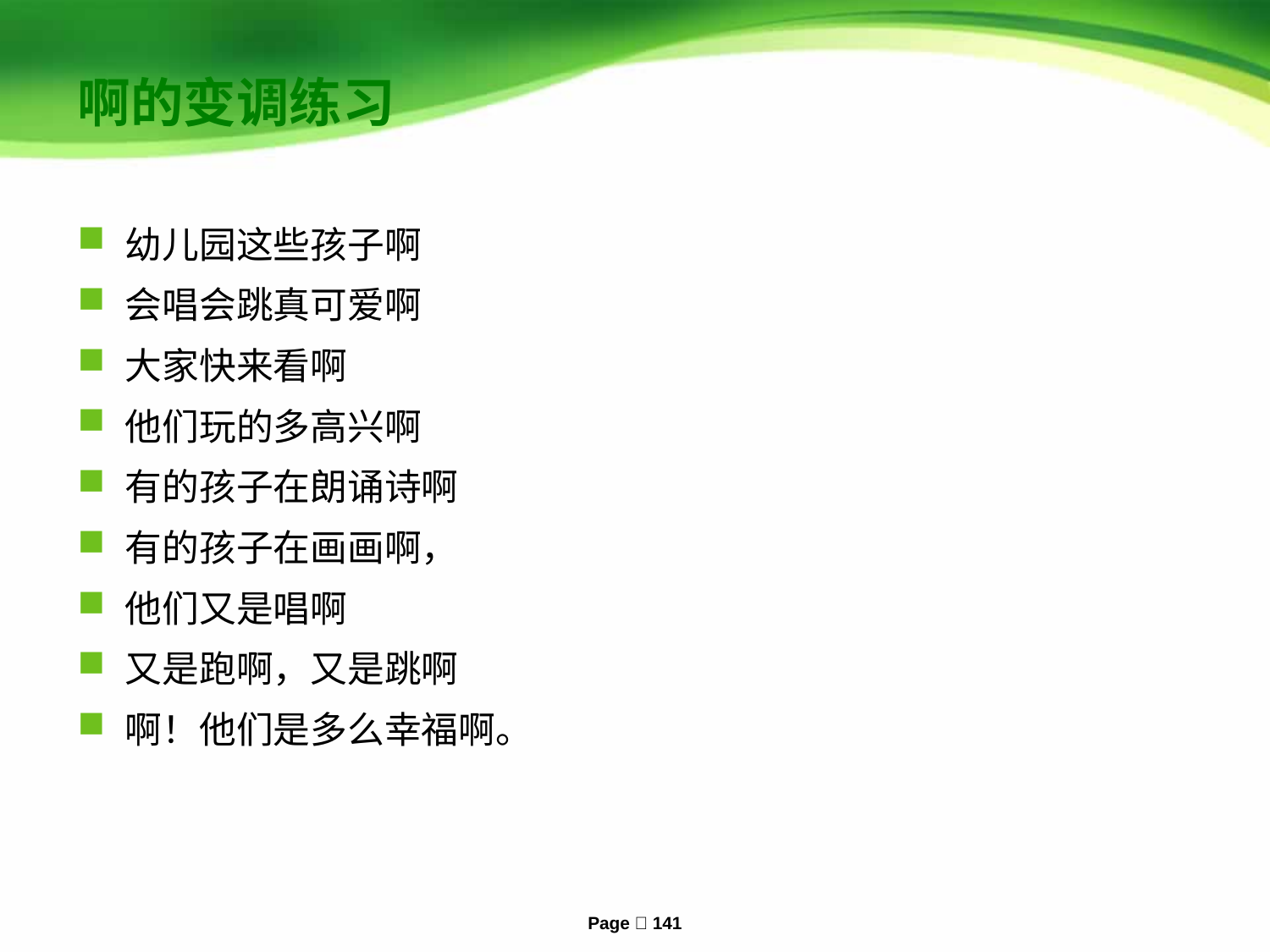

# 啊的变调练习
幼儿园这些孩子啊
会唱会跳真可爱啊
大家快来看啊
他们玩的多高兴啊
有的孩子在朗诵诗啊
有的孩子在画画啊，
他们又是唱啊
又是跑啊，又是跳啊
啊！他们是多么幸福啊。